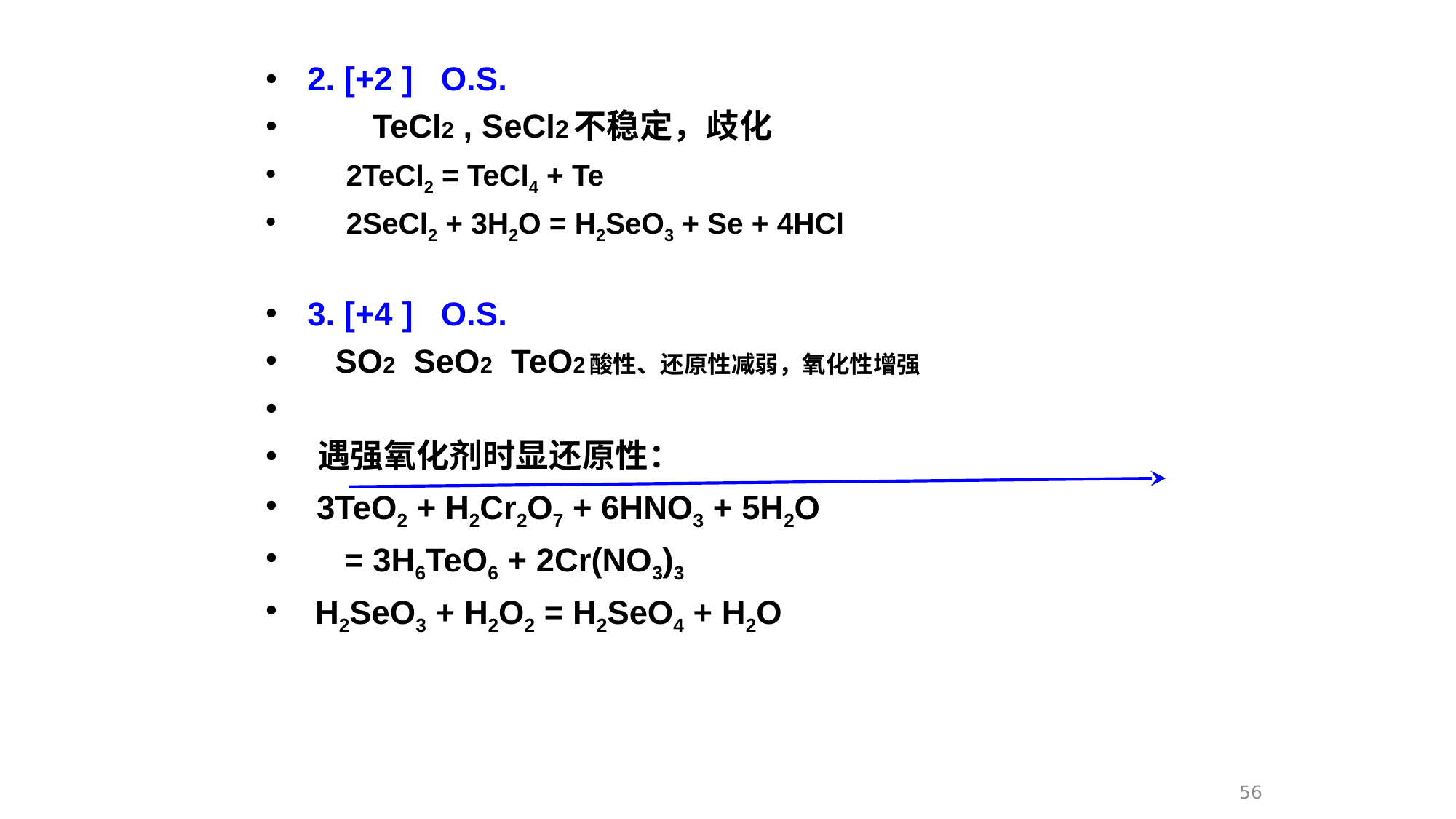

2. [+2 ]   O.S.
         TeCl2 , SeCl2不稳定，歧化
       2TeCl2 = TeCl4 + Te
       2SeCl2 + 3H2O = H2SeO3 + Se + 4HCl

  3. [+4 ]   O.S.
     SO2  SeO2  TeO2酸性、还原性减弱，氧化性增强

   遇强氧化剂时显还原性：
   3TeO2 + H2Cr2O7 + 6HNO3 + 5H2O
      = 3H6TeO6 + 2Cr(NO3)3
     H2SeO3 + H2O2 = H2SeO4 + H2O

56